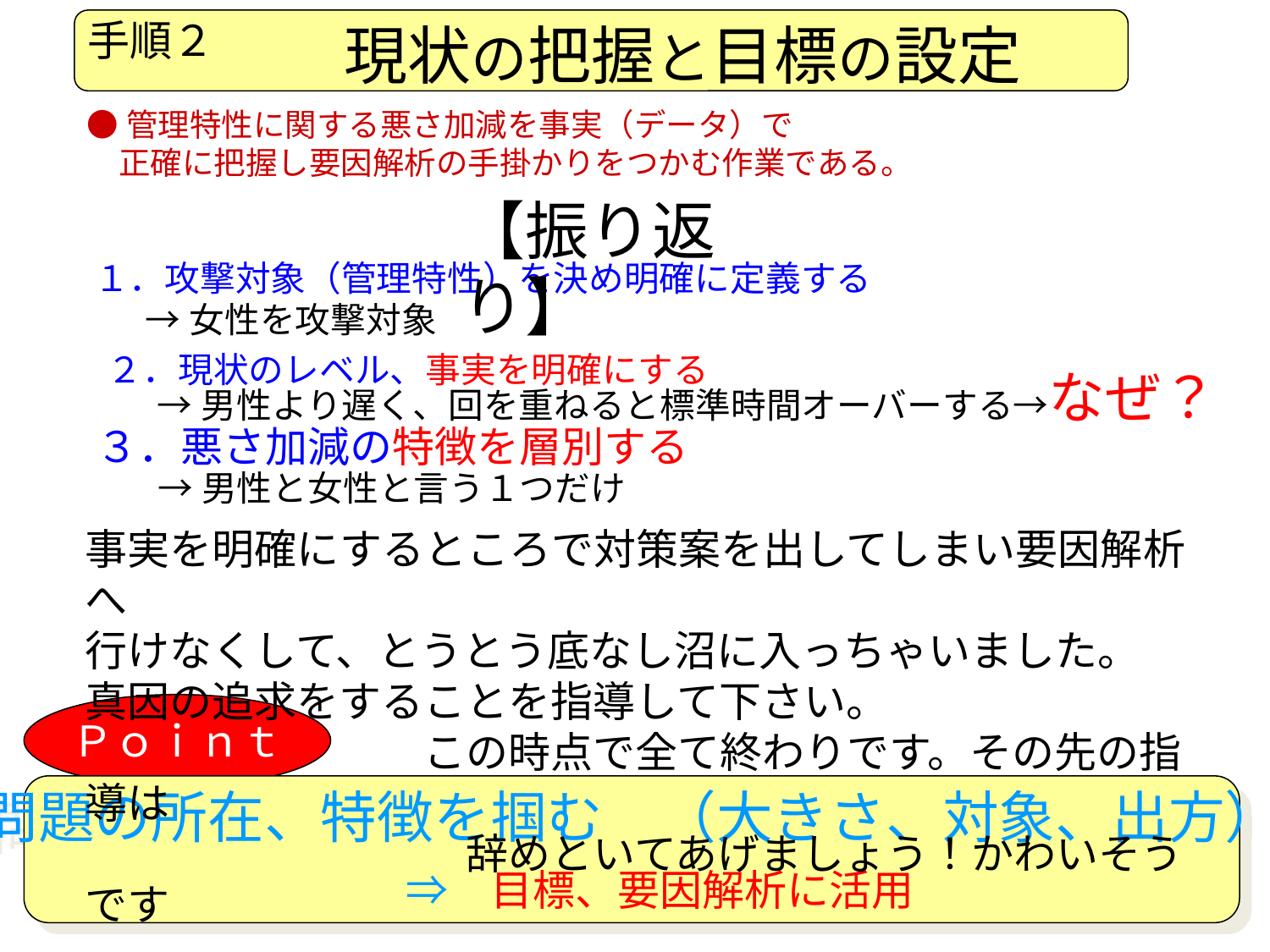

手順２

現状の把握と目標の設定
●管理特性に関する悪さ加減を事実（データ）で
　正確に把握し要因解析の手掛かりをつかむ作業である。
【振り返り】
１．攻撃対象（管理特性）を決め明確に定義する
→女性を攻撃対象
２．現状のレベル、事実を明確にする
→男性より遅く、回を重ねると標準時間オーバーする→なぜ？
３．悪さ加減の特徴を層別する
→男性と女性と言う１つだけ
事実を明確にするところで対策案を出してしまい要因解析へ
行けなくして、とうとう底なし沼に入っちゃいました。
真因の追求をすることを指導して下さい。
　　　　　　　　この時点で全て終わりです。その先の指導は
　　　　　　　　　辞めといてあげましょう！かわいそうです
Ｐｏｉｎｔ
問題の所在、特徴を掴む　（大きさ、対象、出方）
　⇒　目標、要因解析に活用